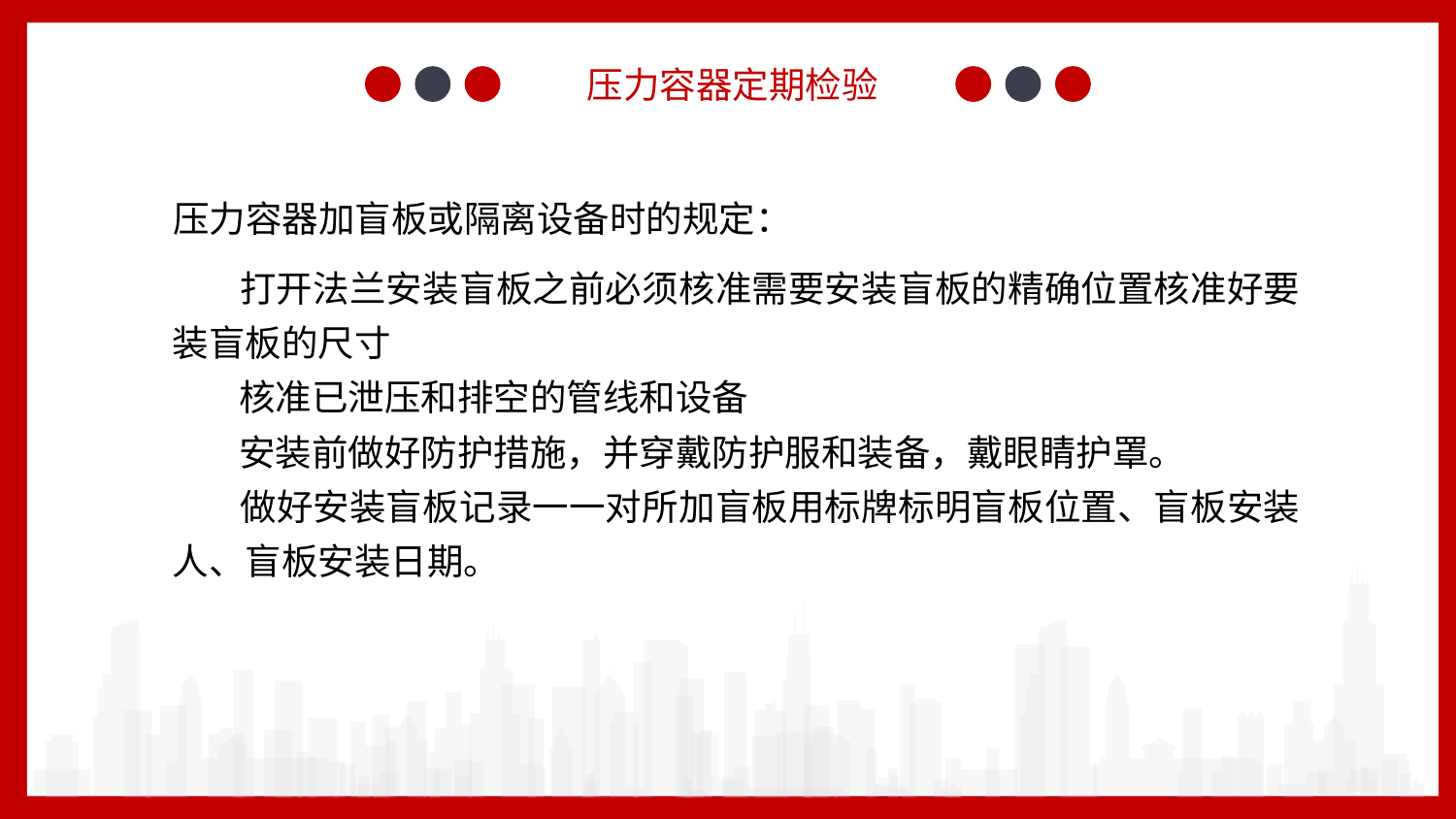

压力容器定期检验

压力容器加盲板或隔离设备时的规定：
       打开法兰安装盲板之前必须核准需要安装盲板的精确位置核准好要装盲板的尺寸
       核准已泄压和排空的管线和设备
       安装前做好防护措施，并穿戴防护服和装备，戴眼睛护罩。
       做好安装盲板记录一一对所加盲板用标牌标明盲板位置、盲板安装人、盲板安装日期。